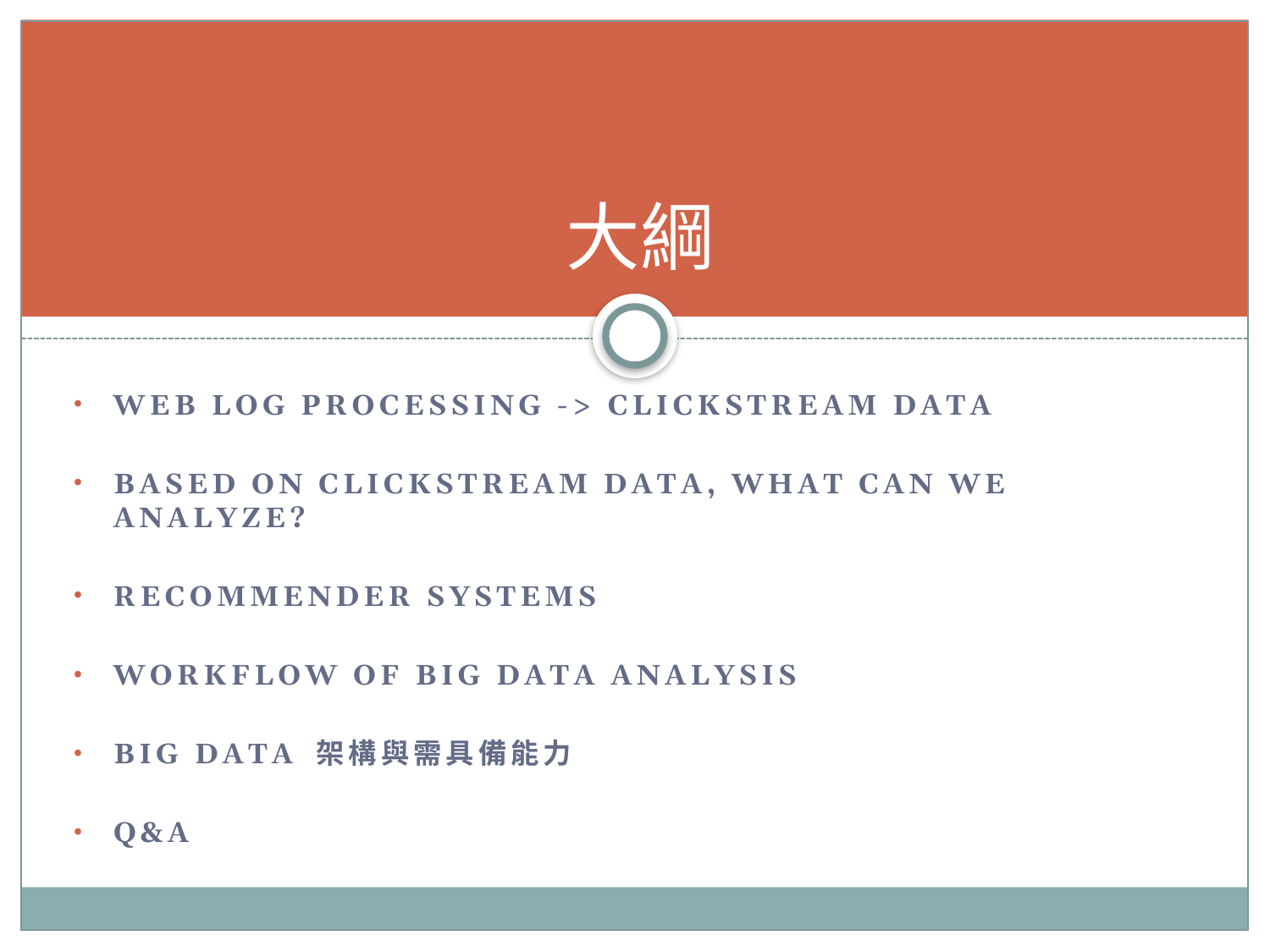

# 大綱
Web log processing -> clickstream data

Based on clickstream data, what can we analyze?

Recommender Systems

Workflow of big data analysis

Big Data 架構與需具備能力

Q&A